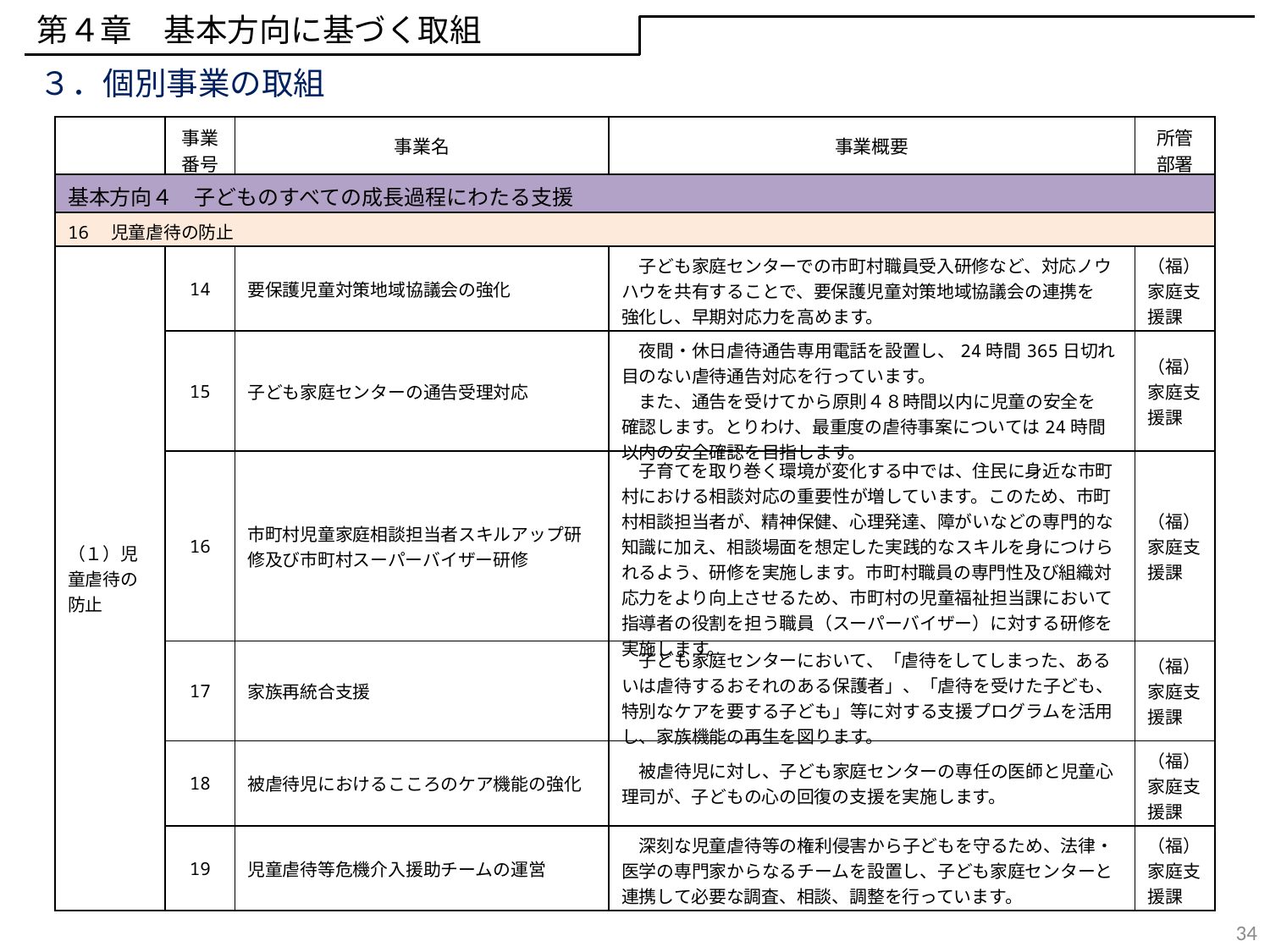

第４章　基本方向に基づく取組
３．個別事業の取組
|  | 事業 番号 | 事業名 | 事業概要 | 所管 部署 |
| --- | --- | --- | --- | --- |
| 基本方向４　子どものすべての成長過程にわたる支援 |  |  |  |  |
| 16　児童虐待の防止 |  |  |  |  |
| （１）児童虐待の防止 | 14 | 要保護児童対策地域協議会の強化 | 子ども家庭センターでの市町村職員受入研修など、対応ノウハウを共有することで、要保護児童対策地域協議会の連携を 強化し、早期対応力を高めます。 | （福）家庭支援課 |
| （１）児童虐待の防止 | 15 | 子ども家庭センターの通告受理対応 | 夜間・休日虐待通告専用電話を設置し、24時間365日切れ目のない虐待通告対応を行っています。 　また、通告を受けてから原則４８時間以内に児童の安全を 確認します。とりわけ、最重度の虐待事案については24時間 以内の安全確認を目指します。 | （福）家庭支援課 |
|  | 16 | 市町村児童家庭相談担当者スキルアップ研修及び市町村スーパーバイザー研修 | 子育てを取り巻く環境が変化する中では、住民に身近な市町村における相談対応の重要性が増しています。このため、市町村相談担当者が、精神保健、心理発達、障がいなどの専門的な知識に加え、相談場面を想定した実践的なスキルを身につけられるよう、研修を実施します。市町村職員の専門性及び組織対応力をより向上させるため、市町村の児童福祉担当課において指導者の役割を担う職員（スーパーバイザー）に対する研修を 実施します。 | （福）家庭支援課 |
|  | 17 | 家族再統合支援 | 子ども家庭センターにおいて、「虐待をしてしまった、あるいは虐待するおそれのある保護者」、「虐待を受けた子ども、特別なケアを要する子ども」等に対する支援プログラムを活用し、家族機能の再生を図ります。 | （福）家庭支援課 |
|  | 18 | 被虐待児におけるこころのケア機能の強化 | 被虐待児に対し、子ども家庭センターの専任の医師と児童心理司が、子どもの心の回復の支援を実施します。 | （福）家庭支援課 |
|  | 19 | 児童虐待等危機介入援助チームの運営 | 深刻な児童虐待等の権利侵害から子どもを守るため、法律・医学の専門家からなるチームを設置し、子ども家庭センターと連携して必要な調査、相談、調整を行っています。 | （福）家庭支援課 |
34